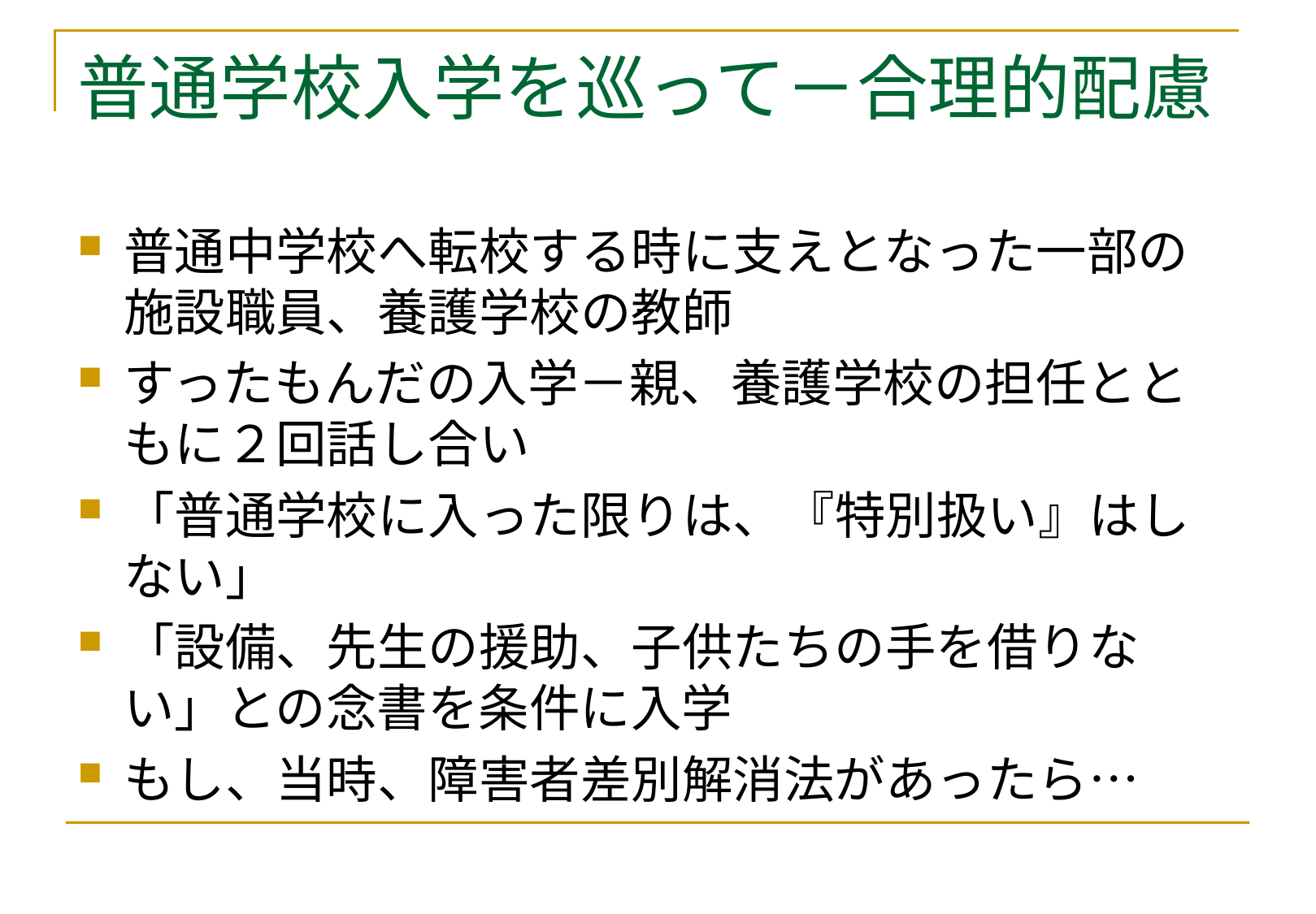

# 普通学校入学を巡って－合理的配慮
普通中学校へ転校する時に支えとなった一部の施設職員、養護学校の教師
すったもんだの入学－親、養護学校の担任とともに２回話し合い
「普通学校に入った限りは、『特別扱い』はしない」
「設備、先生の援助、子供たちの手を借りない」との念書を条件に入学
もし、当時、障害者差別解消法があったら…